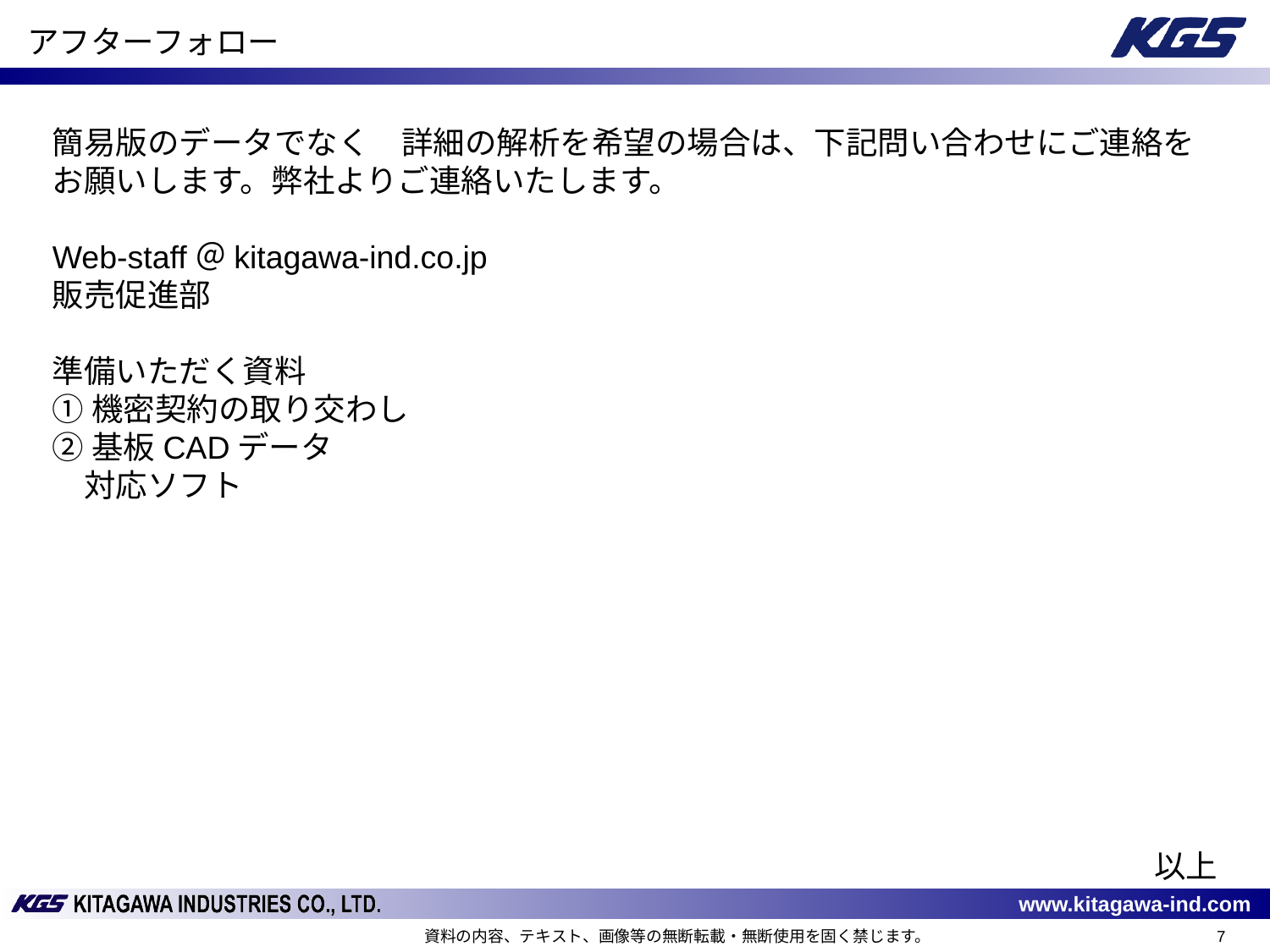

アフターフォロー
簡易版のデータでなく　詳細の解析を希望の場合は、下記問い合わせにご連絡をお願いします。弊社よりご連絡いたします。

Web-staff＠kitagawa-ind.co.jp
販売促進部

準備いただく資料
①機密契約の取り交わし
②基板CADデータ
　対応ソフト

以上
資料の内容、テキスト、画像等の無断転載・無断使用を固く禁じます。
7